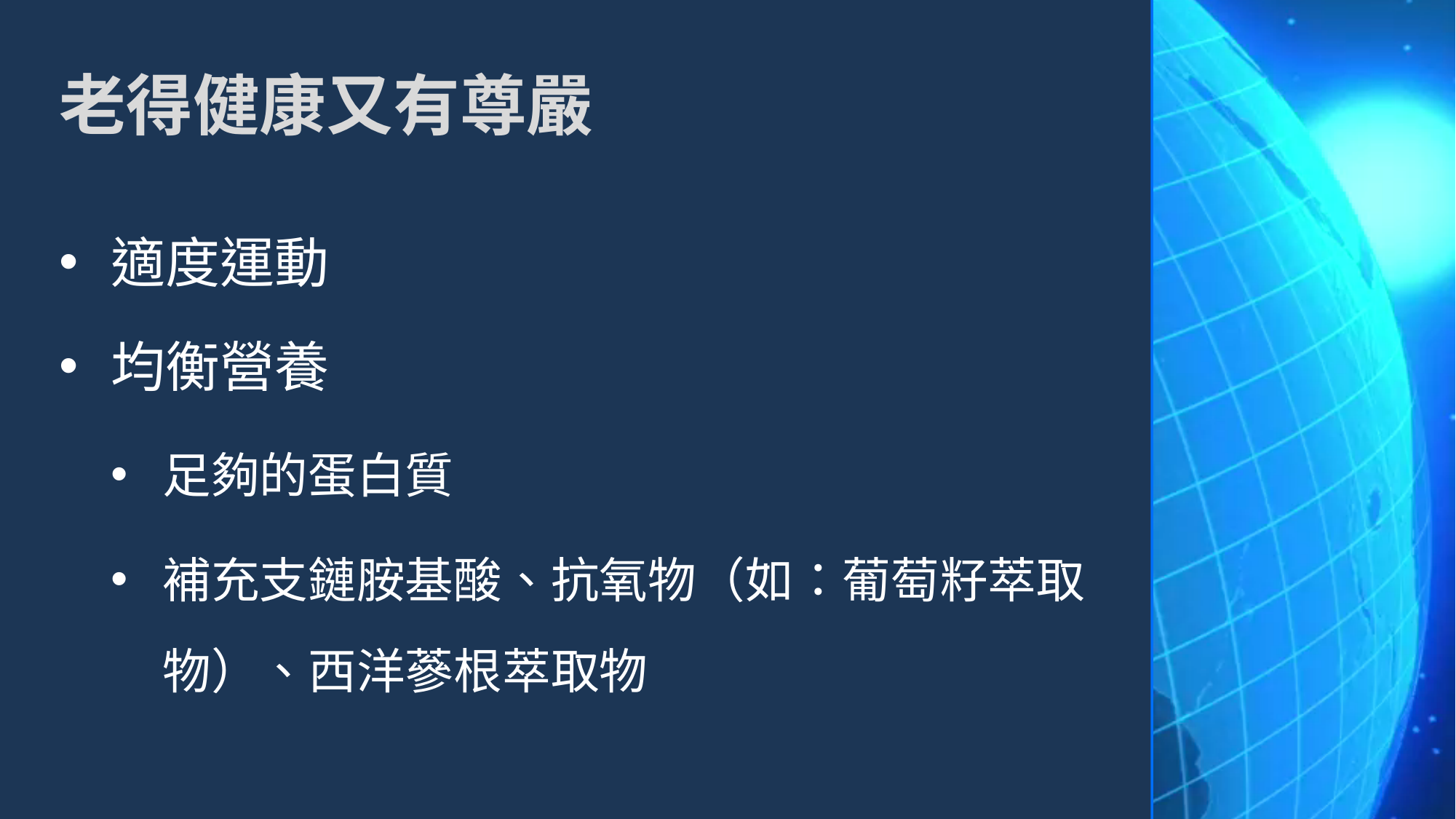

# 老得健康又有尊嚴
適度運動
均衡營養
足夠的蛋白質
補充支鏈胺基酸、抗氧物（如：葡萄籽萃取物）、西洋蔘根萃取物